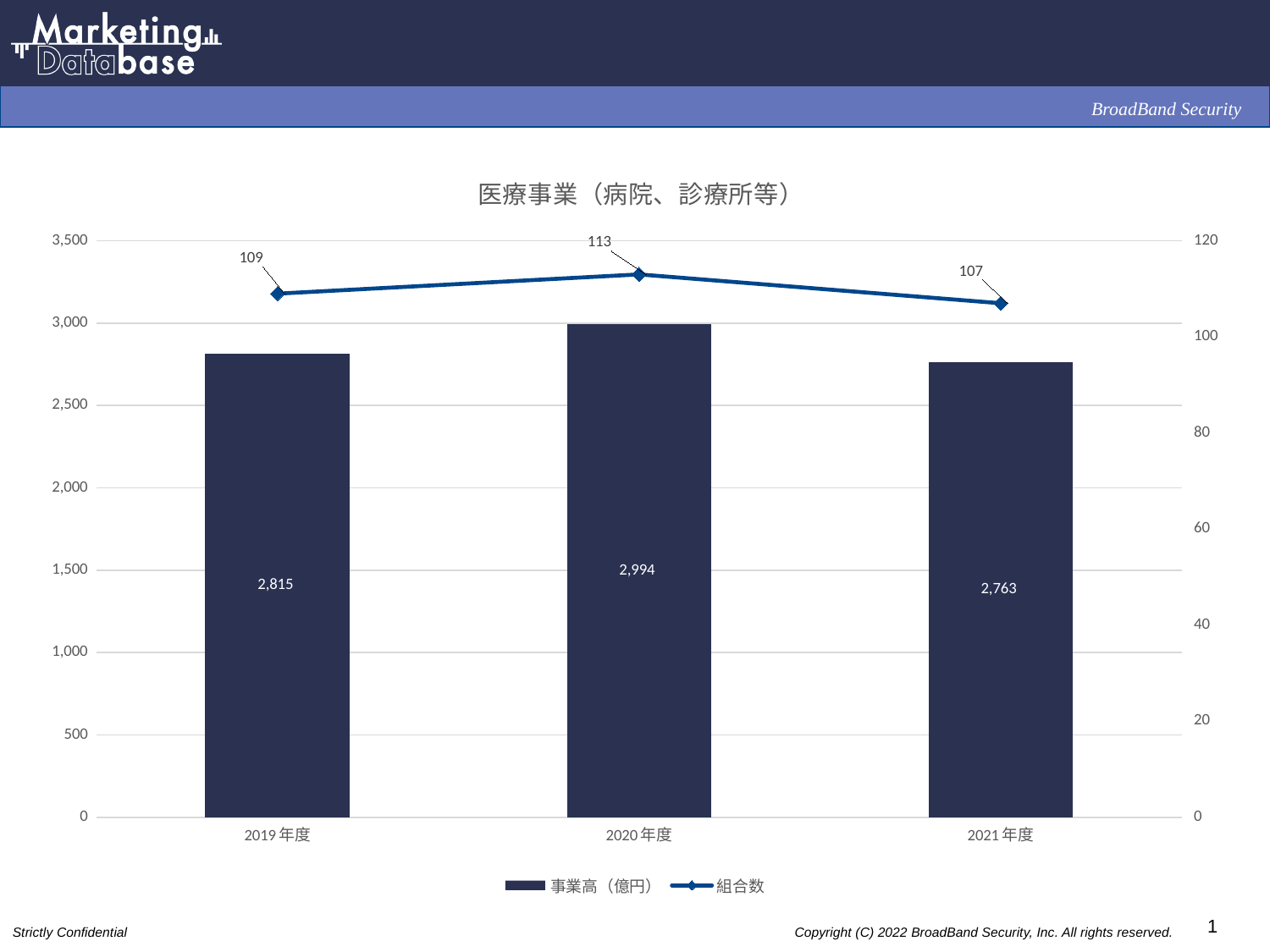

### Chart:  医療事業（病院、診療所等）

| Category | 事業高（億円） | 組合数 |
|---|---|---|
| 2019年度 | 2815.0 | 109.0 |
| 2020年度 | 2994.0 | 113.0 |
| 2021年度 | 2763.0 | 107.0 |